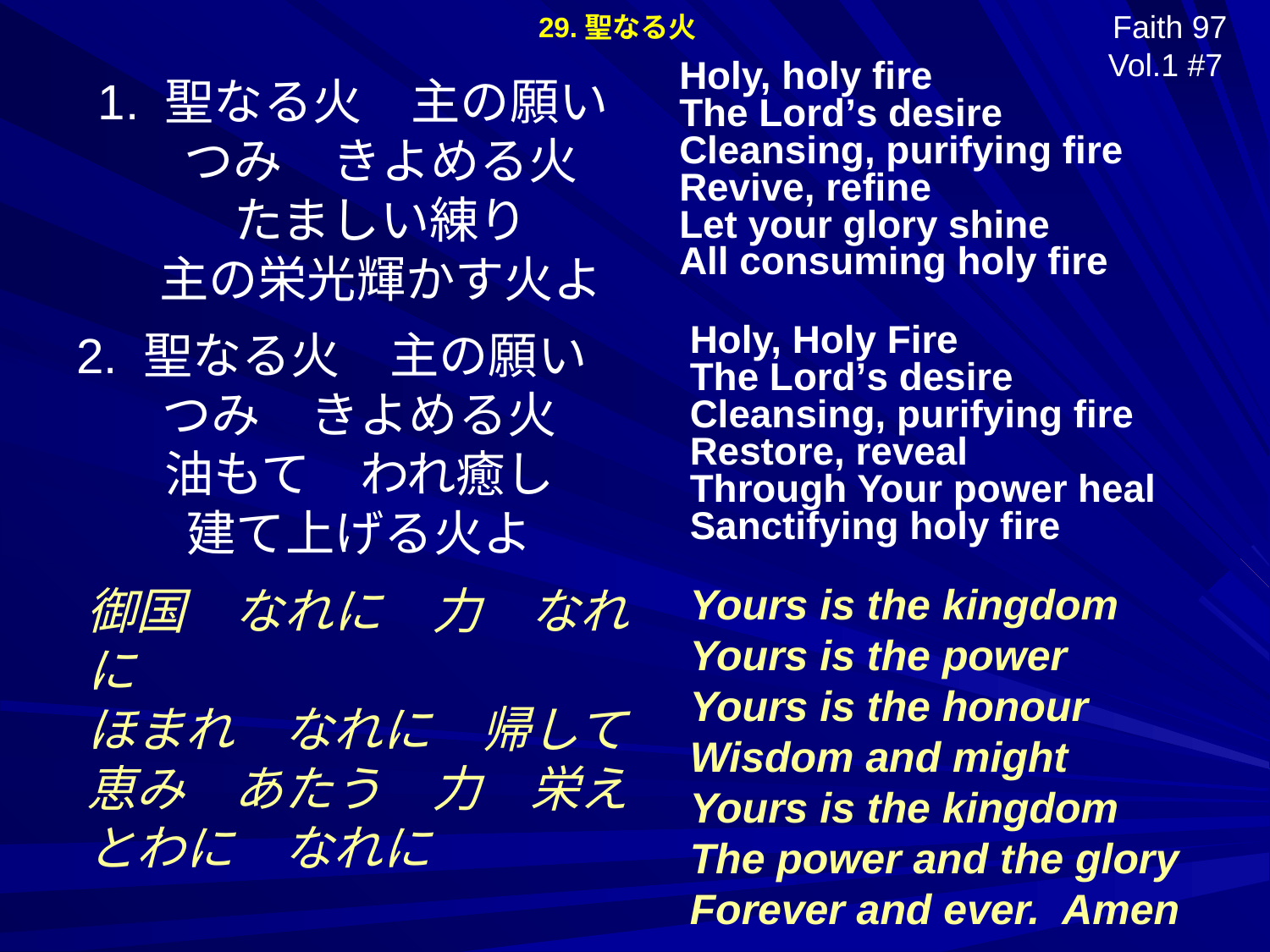

29.聖なる火
Faith 97 Vol.1 #7
Holy, holy fire
The Lord’s desire
Cleansing, purifying fire
Revive, refine
Let your glory shine
All consuming holy fire
1. 聖なる火　主の願い
    つみ　きよめる火
    たましい練り
    主の栄光輝かす火よ
2. 聖なる火　主の願い
    つみ　きよめる火
    油もて　われ癒し
    建て上げる火よ
Holy, Holy Fire
The Lord’s desire
Cleansing, purifying fire
Restore, reveal
Through Your power heal
Sanctifying holy fire
Yours is the kingdom
Yours is the power
Yours is the honour
Wisdom and might
Yours is the kingdom
The power and the glory
Forever and ever.  Amen
御国　なれに　力　なれに
ほまれ　なれに　帰して
恵み　あたう　力　栄え
とわに　なれに